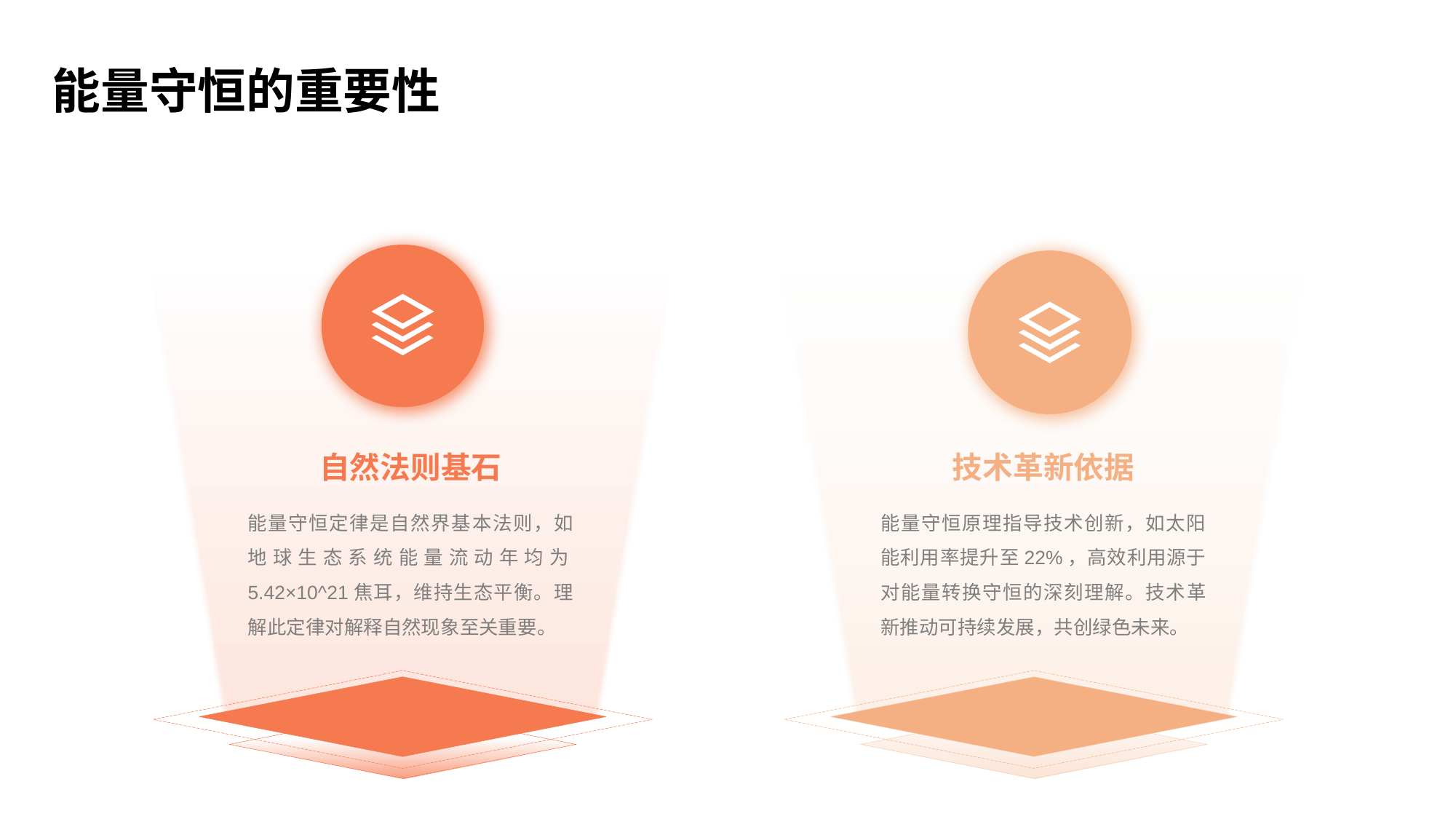

能量守恒的重要性

自然法则基石
技术革新依据
能量守恒定律是自然界基本法则，如地球生态系统能量流动年均为5.42×10^21焦耳，维持生态平衡。理解此定律对解释自然现象至关重要。
能量守恒原理指导技术创新，如太阳能利用率提升至22%，高效利用源于对能量转换守恒的深刻理解。技术革新推动可持续发展，共创绿色未来。